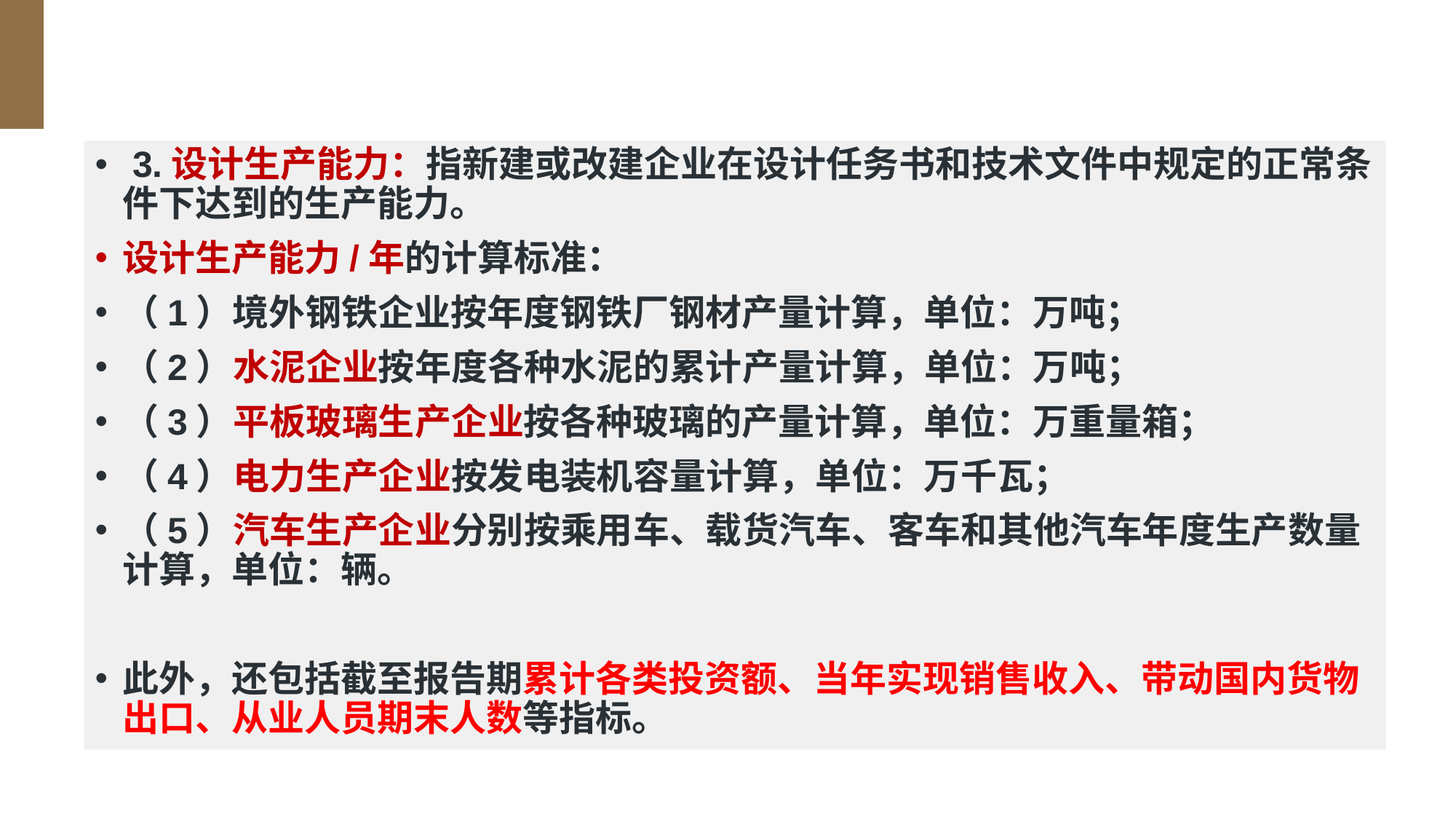

#
 3.设计生产能力：指新建或改建企业在设计任务书和技术文件中规定的正常条件下达到的生产能力。
设计生产能力/年的计算标准：
（1）境外钢铁企业按年度钢铁厂钢材产量计算，单位：万吨；
（2）水泥企业按年度各种水泥的累计产量计算，单位：万吨；
（3）平板玻璃生产企业按各种玻璃的产量计算，单位：万重量箱；
（4）电力生产企业按发电装机容量计算，单位：万千瓦；
（5）汽车生产企业分别按乘用车、载货汽车、客车和其他汽车年度生产数量计算，单位：辆。

此外，还包括截至报告期累计各类投资额、当年实现销售收入、带动国内货物出口、从业人员期末人数等指标。